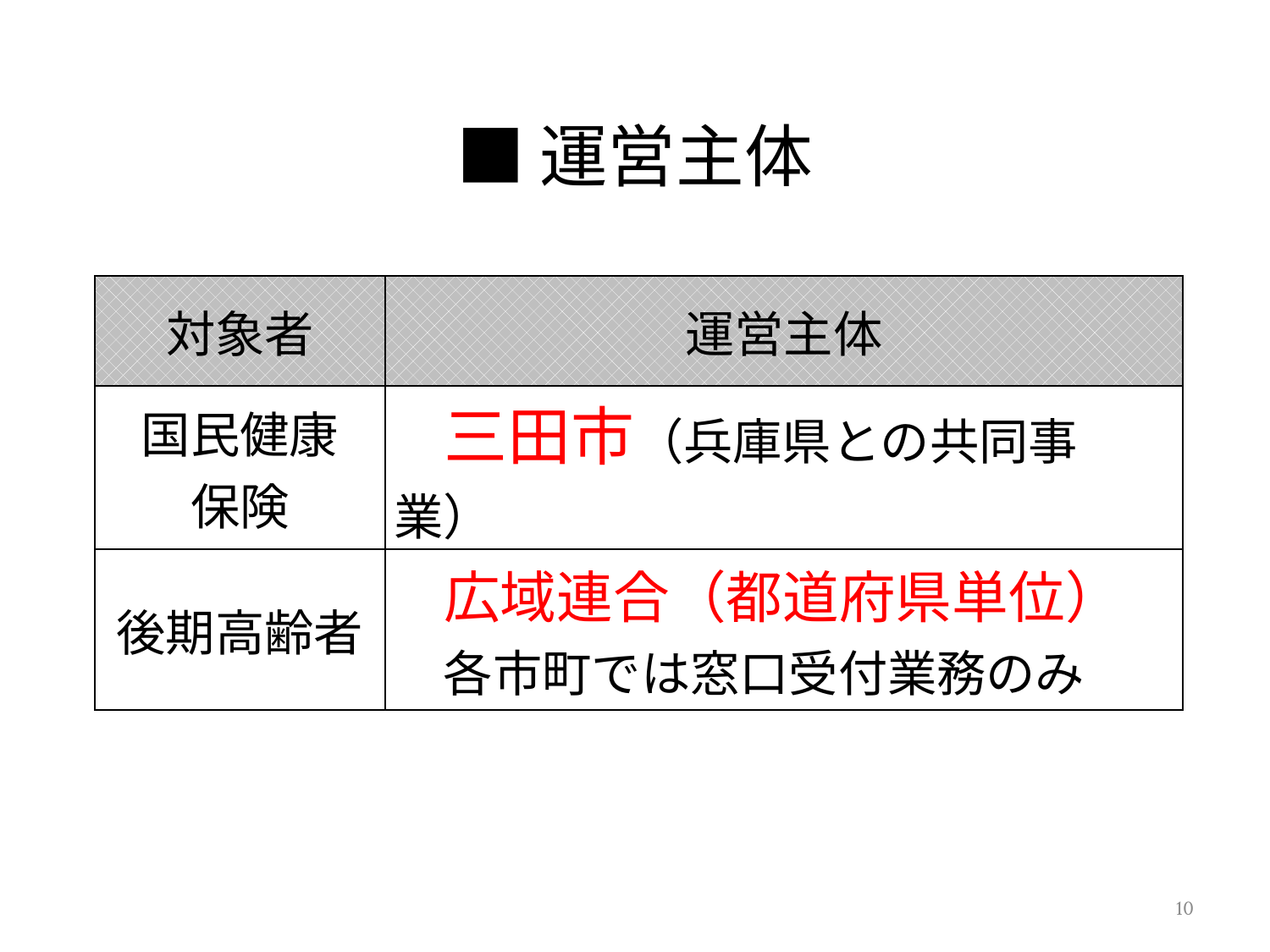

# ■運営主体
| 対象者 | 運営主体 |
| --- | --- |
| 国民健康 保険 | 三田市（兵庫県との共同事業） |
| 後期高齢者 | 広域連合（都道府県単位） 　各市町では窓口受付業務のみ |
10